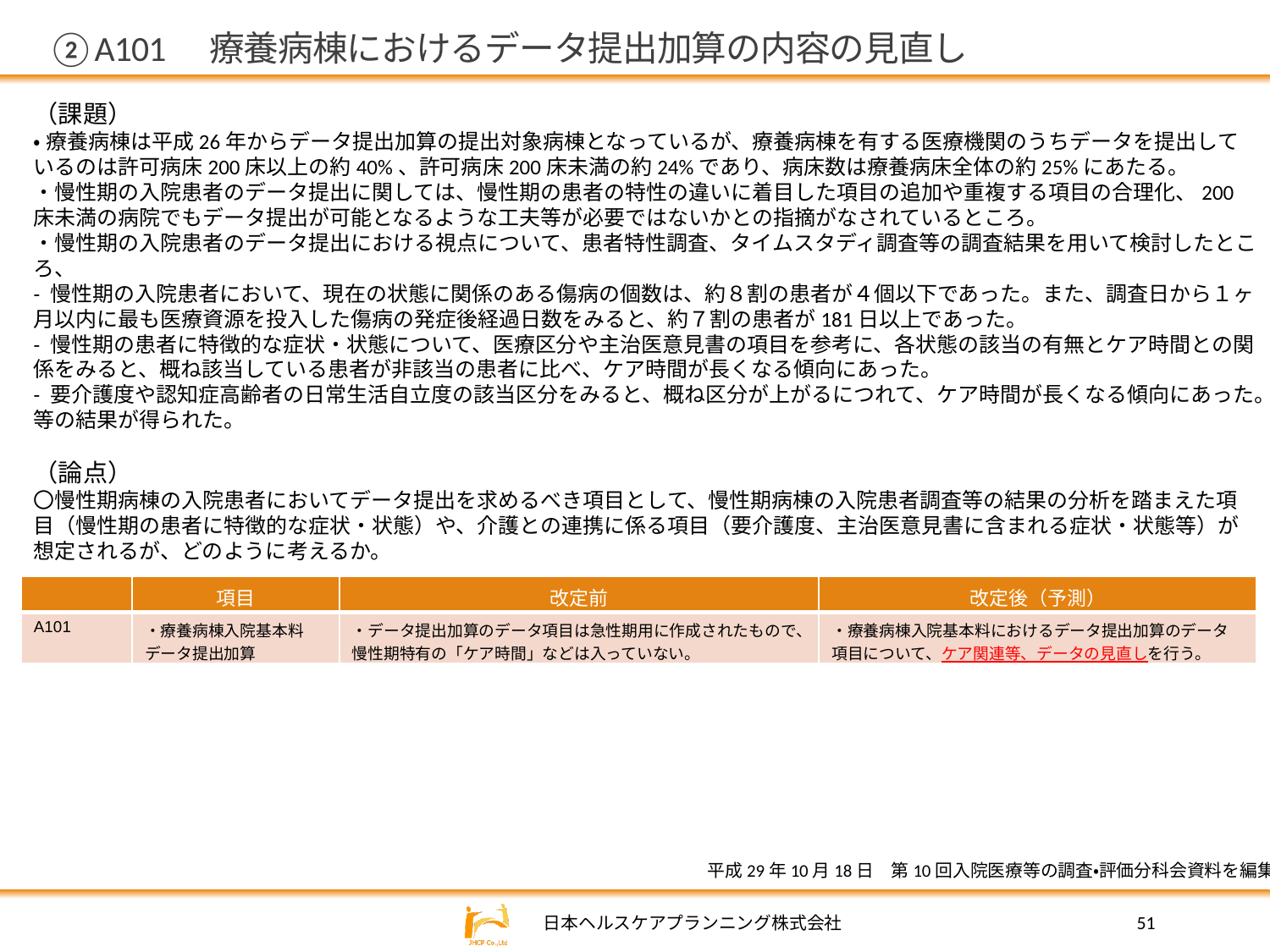

# ②A101　療養病棟におけるデータ提出加算の内容の見直し
（課題）
•療養病棟は平成26年からデータ提出加算の提出対象病棟となっているが、療養病棟を有する医療機関のうちデータを提出しているのは許可病床200床以上の約40%、許可病床200床未満の約24%であり、病床数は療養病床全体の約25%にあたる。
・慢性期の入院患者のデータ提出に関しては、慢性期の患者の特性の違いに着目した項目の追加や重複する項目の合理化、200床未満の病院でもデータ提出が可能となるような工夫等が必要ではないかとの指摘がなされているところ。
・慢性期の入院患者のデータ提出における視点について、患者特性調査、タイムスタディ調査等の調査結果を用いて検討したところ、
- 慢性期の入院患者において、現在の状態に関係のある傷病の個数は、約８割の患者が４個以下であった。また、調査日から１ヶ月以内に最も医療資源を投入した傷病の発症後経過日数をみると、約７割の患者が181日以上であった。
- 慢性期の患者に特徴的な症状・状態について、医療区分や主治医意見書の項目を参考に、各状態の該当の有無とケア時間との関係をみると、概ね該当している患者が非該当の患者に比べ、ケア時間が長くなる傾向にあった。
- 要介護度や認知症高齢者の日常生活自立度の該当区分をみると、概ね区分が上がるにつれて、ケア時間が長くなる傾向にあった。
等の結果が得られた。

（論点）
〇慢性期病棟の入院患者においてデータ提出を求めるべき項目として、慢性期病棟の入院患者調査等の結果の分析を踏まえた項目（慢性期の患者に特徴的な症状・状態）や、介護との連携に係る項目（要介護度、主治医意見書に含まれる症状・状態等）が想定されるが、どのように考えるか。

|  | 項目 | 改定前 | 改定後（予測） |
| --- | --- | --- | --- |
| A101 | ・療養病棟入院基本料 データ提出加算 | ・データ提出加算のデータ項目は急性期用に作成されたもので、慢性期特有の「ケア時間」などは入っていない。 | ・療養病棟入院基本料におけるデータ提出加算のデータ項目について、ケア関連等、データの見直しを行う。 |
平成29年10月18日　第10回入院医療等の調査・評価分科会資料を編集
51